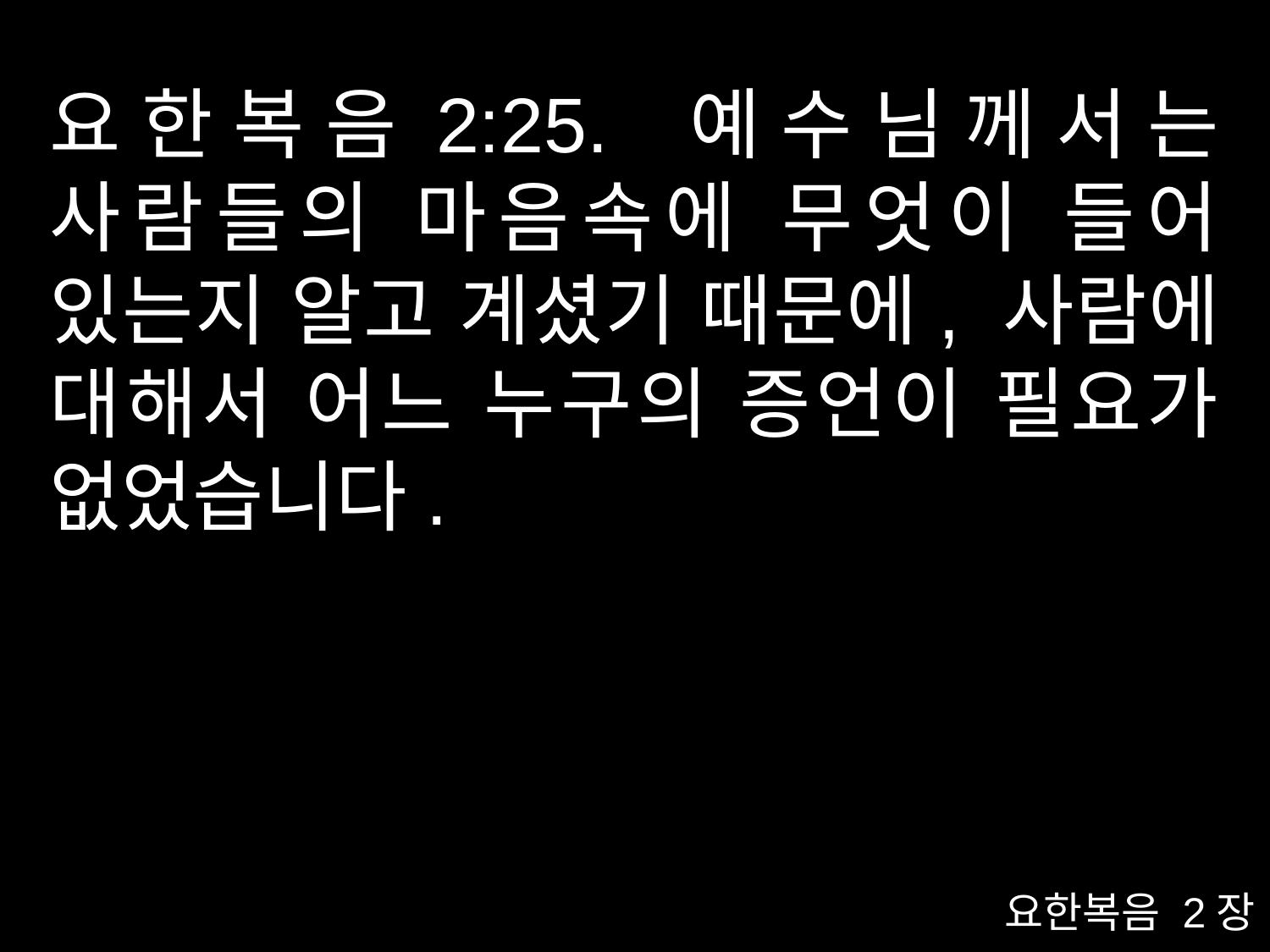

# 요한복음2:25. 예수님께서는 사람들의 마음속에 무엇이 들어 있는지 알고 계셨기 때문에, 사람에 대해서 어느 누구의 증언이 필요가 없었습니다.
요한복음 2장